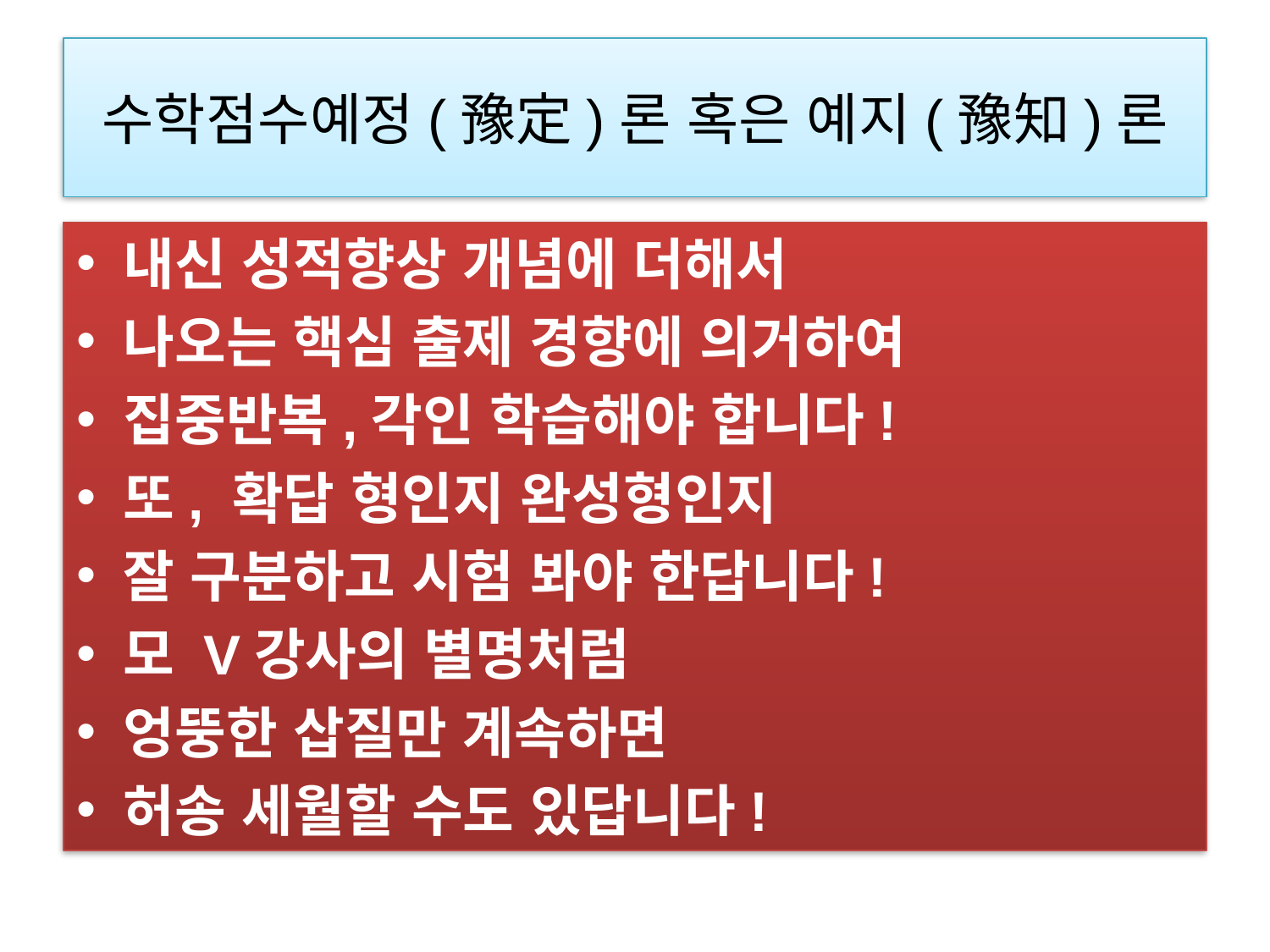

# 수학점수예정(豫定)론 혹은 예지(豫知)론
내신 성적향상 개념에 더해서
나오는 핵심 출제 경향에 의거하여
집중반복,각인 학습해야 합니다!
또, 확답 형인지 완성형인지
잘 구분하고 시험 봐야 한답니다!
모 V강사의 별명처럼
엉뚱한 삽질만 계속하면
허송 세월할 수도 있답니다!